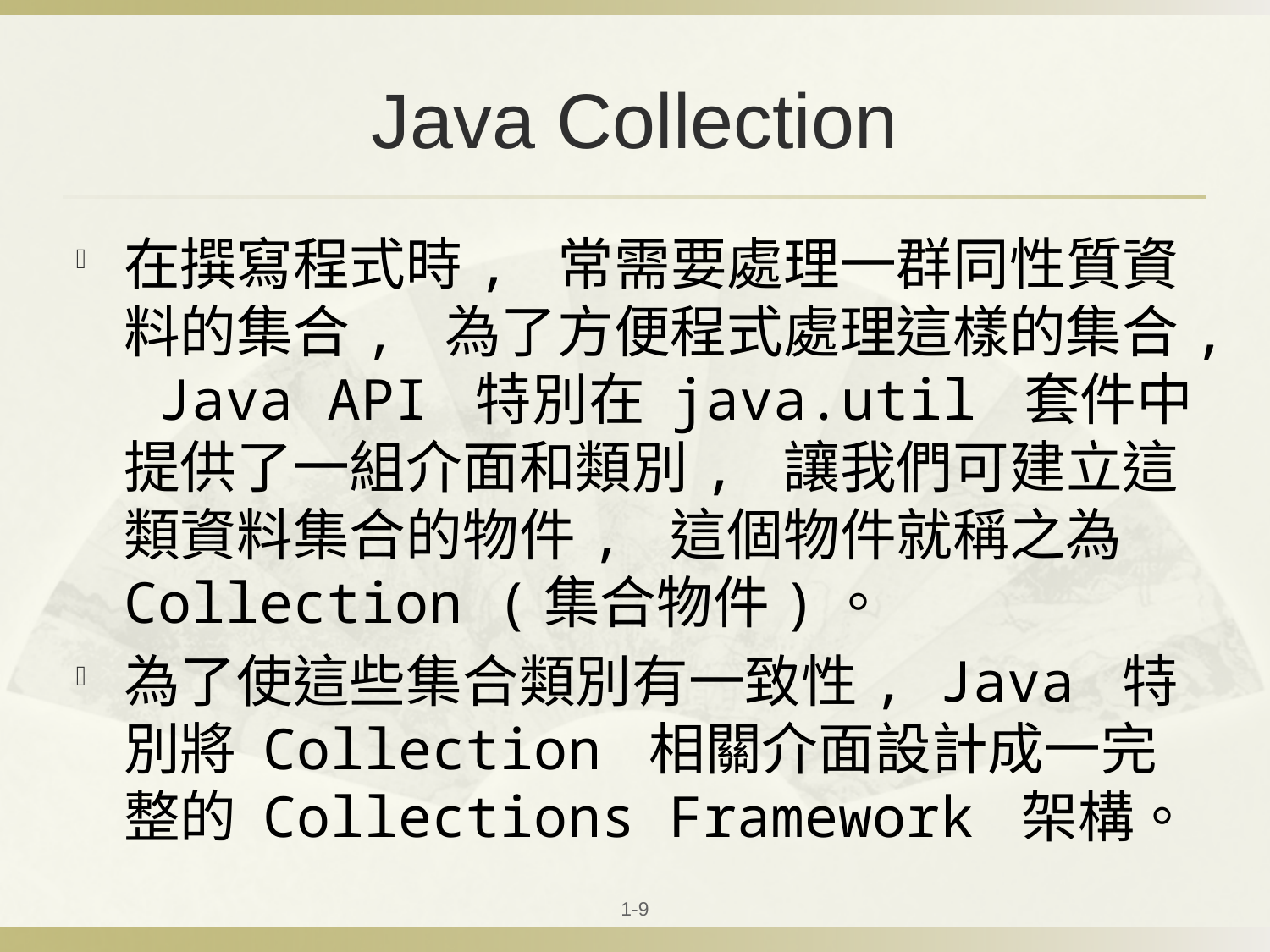

# Java Collection
在撰寫程式時, 常需要處理一群同性質資料的集合, 為了方便程式處理這樣的集合, Java API 特別在 java.util 套件中提供了一組介面和類別, 讓我們可建立這類資料集合的物件, 這個物件就稱之為 Collection (集合物件)。
為了使這些集合類別有一致性, Java 特別將 Collection 相關介面設計成一完整的 Collections Framework 架構。
1-9